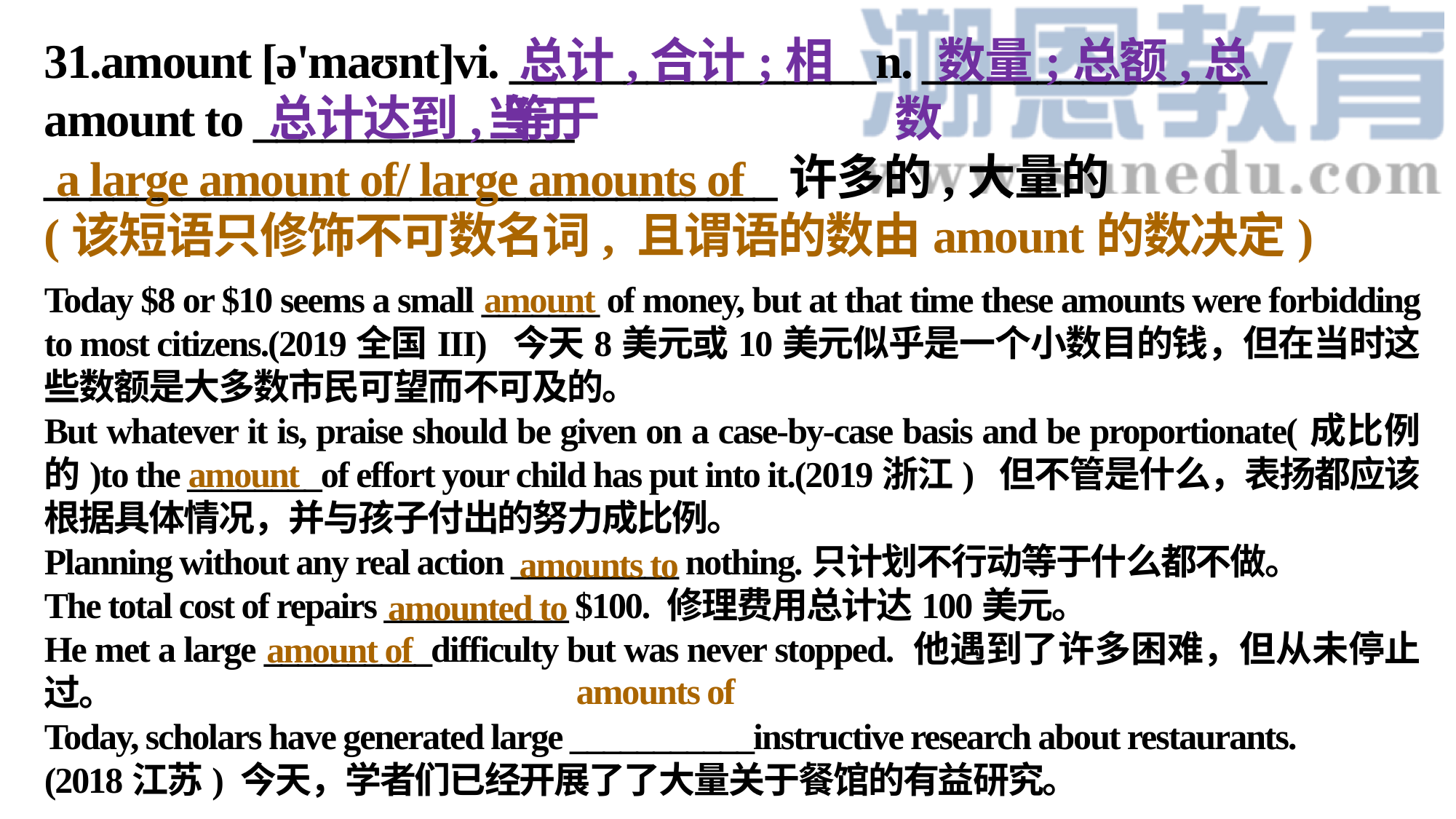

31.amount [ə'maʊnt]vi. ________________n. _______________
amount to ______________
________________________________许多的,大量的
(该短语只修饰不可数名词, 且谓语的数由amount的数决定)
  总计,合计;相当于
   数量;总额,总数
  总计达到, 等于
 a large amount of/ large amounts of
Today $8 or $10 seems a small _______ of money, but at that time these amounts were forbidding to most citizens.(2019全国III)  今天8美元或10美元似乎是一个小数目的钱，但在当时这些数额是大多数市民可望而不可及的。
But whatever it is, praise should be given on a case-by-case basis and be proportionate(成比例的)to the ________of effort your child has put into it.(2019浙江)  但不管是什么，表扬都应该根据具体情况，并与孩子付出的努力成比例。
Planning without any real action __________ nothing.只计划不行动等于什么都不做。
The total cost of repairs ___________ $100. 修理费用总计达100美元。
He met a large __________difficulty but was never stopped. 他遇到了许多困难，但从未停止过。
Today, scholars have generated large ___________instructive research about restaurants.
(2018江苏) 今天，学者们已经开展了了大量关于餐馆的有益研究。
  amount
  amount
  amounts to
  amounted to
  amount of
  amounts of